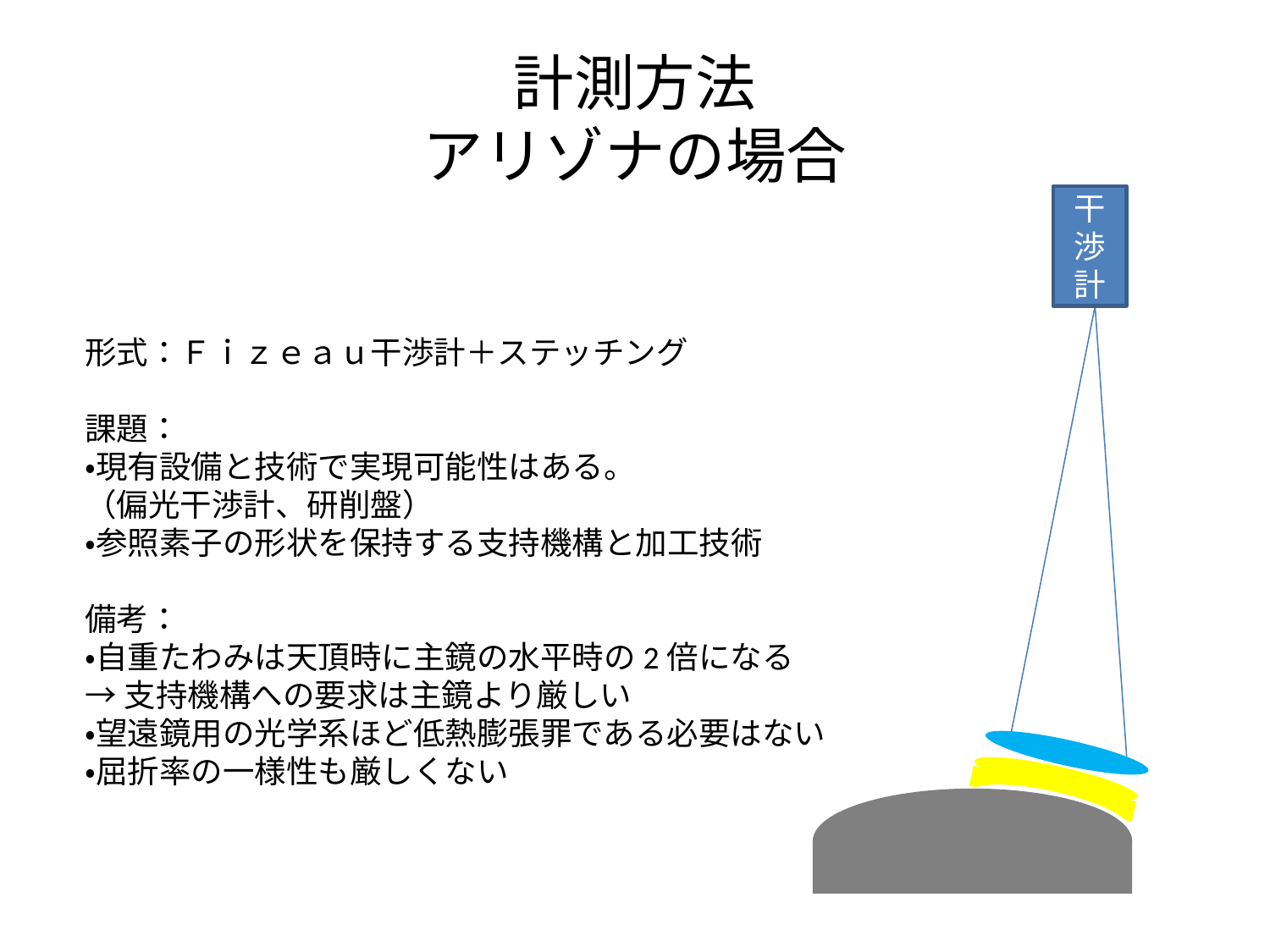

# 計測方法 アリゾナの場合
干渉計
形式：Ｆｉｚｅａｕ干渉計＋ステッチング

課題：
・現有設備と技術で実現可能性はある。
（偏光干渉計、研削盤）
・参照素子の形状を保持する支持機構と加工技術

備考：
・自重たわみは天頂時に主鏡の水平時の2倍になる
→支持機構への要求は主鏡より厳しい
・望遠鏡用の光学系ほど低熱膨張罪である必要はない
・屈折率の一様性も厳しくない